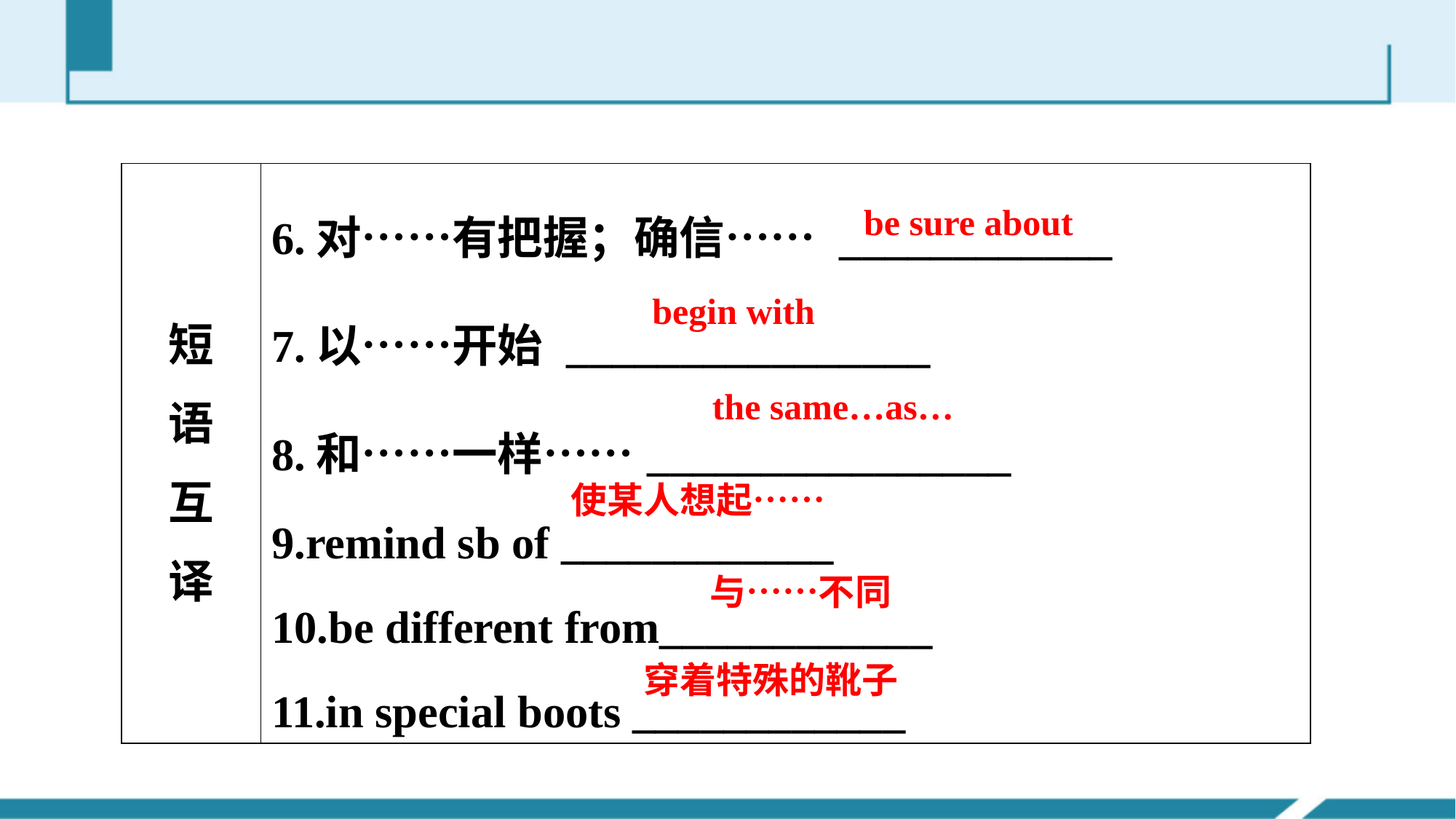

| 短 语 互 译 | 6.对……有把握；确信…… \_\_\_\_\_\_\_\_\_\_\_\_ 7.以……开始 \_\_\_\_\_\_\_\_\_\_\_\_\_\_\_\_ 8.和……一样……\_\_\_\_\_\_\_\_\_\_\_\_\_\_\_\_ 9.remind sb of \_\_\_\_\_\_\_\_\_\_\_\_ 10.be different from\_\_\_\_\_\_\_\_\_\_\_\_ 11.in special boots \_\_\_\_\_\_\_\_\_\_\_\_ |
| --- | --- |
be sure about
begin with

the same…as…
使某人想起……
与……不同
穿着特殊的靴子